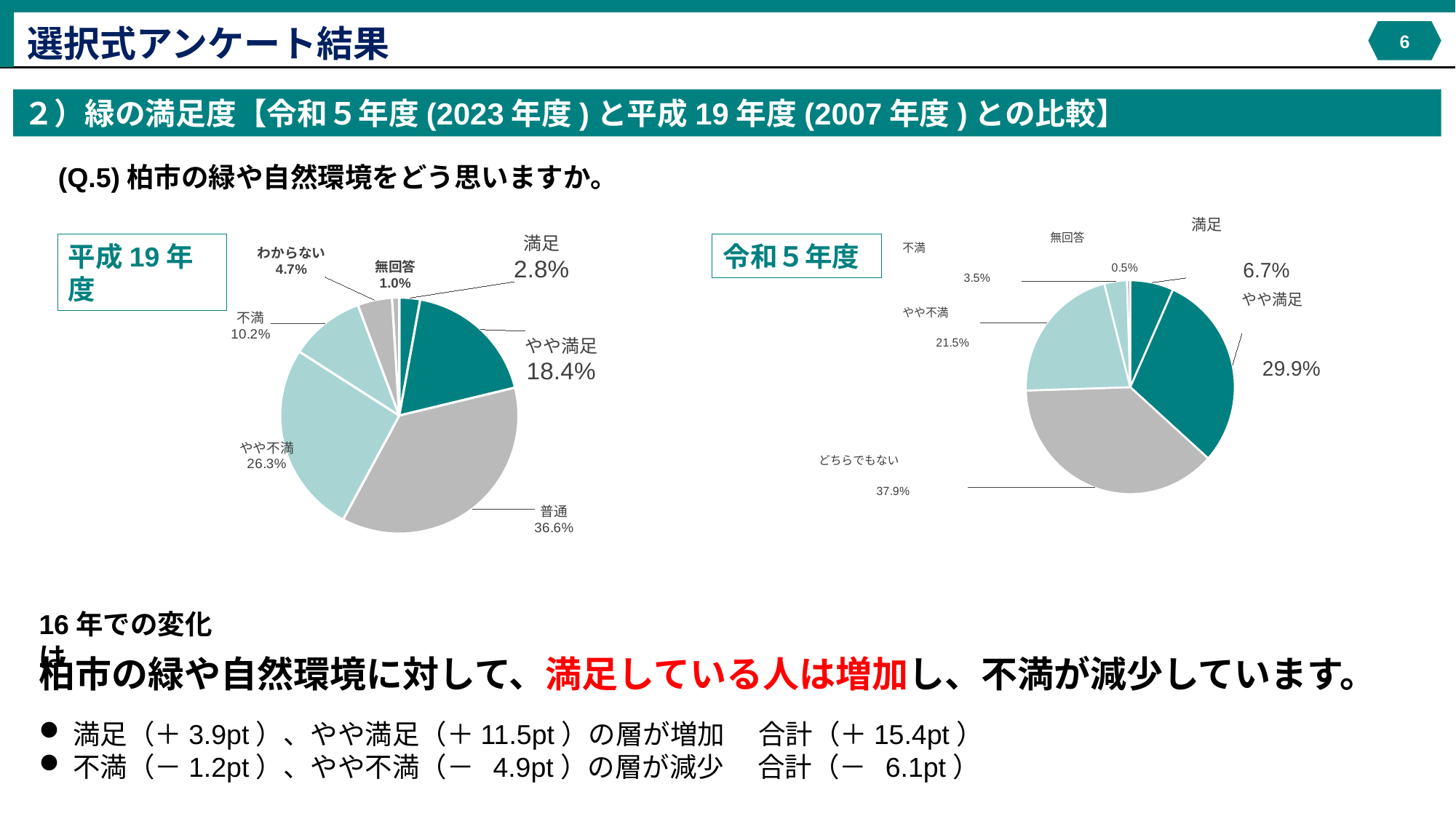

選択式アンケート結果
6
２）緑の満足度【令和５年度(2023年度)と平成19年度(2007年度)との比較】
(Q.5)柏市の緑や自然環境をどう思いますか。

### Chart

| Category |  |
|---|---|
| 満足                                                         | 6.7 |
| やや満足                                                     | 29.9 |
| どちらでもない                                               | 37.9 |
| やや不満                                                     | 21.5 |
| 不満                                                         | 3.5 |
| 無回答                                                       | 0.5 |

### Chart

| Category |  |
|---|---|
| 満足している | 2.8260869565217392 |
| どちらかというと満足している | 18.369565217391305 |
| 普通である | 36.630434782608695 |
| どちらかというと不満である | 26.304347826086953 |
| 不満である | 10.217391304347826 |
| わからない | 4.673913043478261 |
| 無回答 | 0.9782608695652175 |
平成19年度
令和５年度
16年での変化は
柏市の緑や自然環境に対して、満足している人は増加し、不満が減少しています。
満足（＋3.9pt）、やや満足（＋11.5pt）の層が増加　 合計（＋15.4pt）
不満（－1.2pt）、やや不満（－  4.9pt）の層が減少　 合計（－  6.1pt）